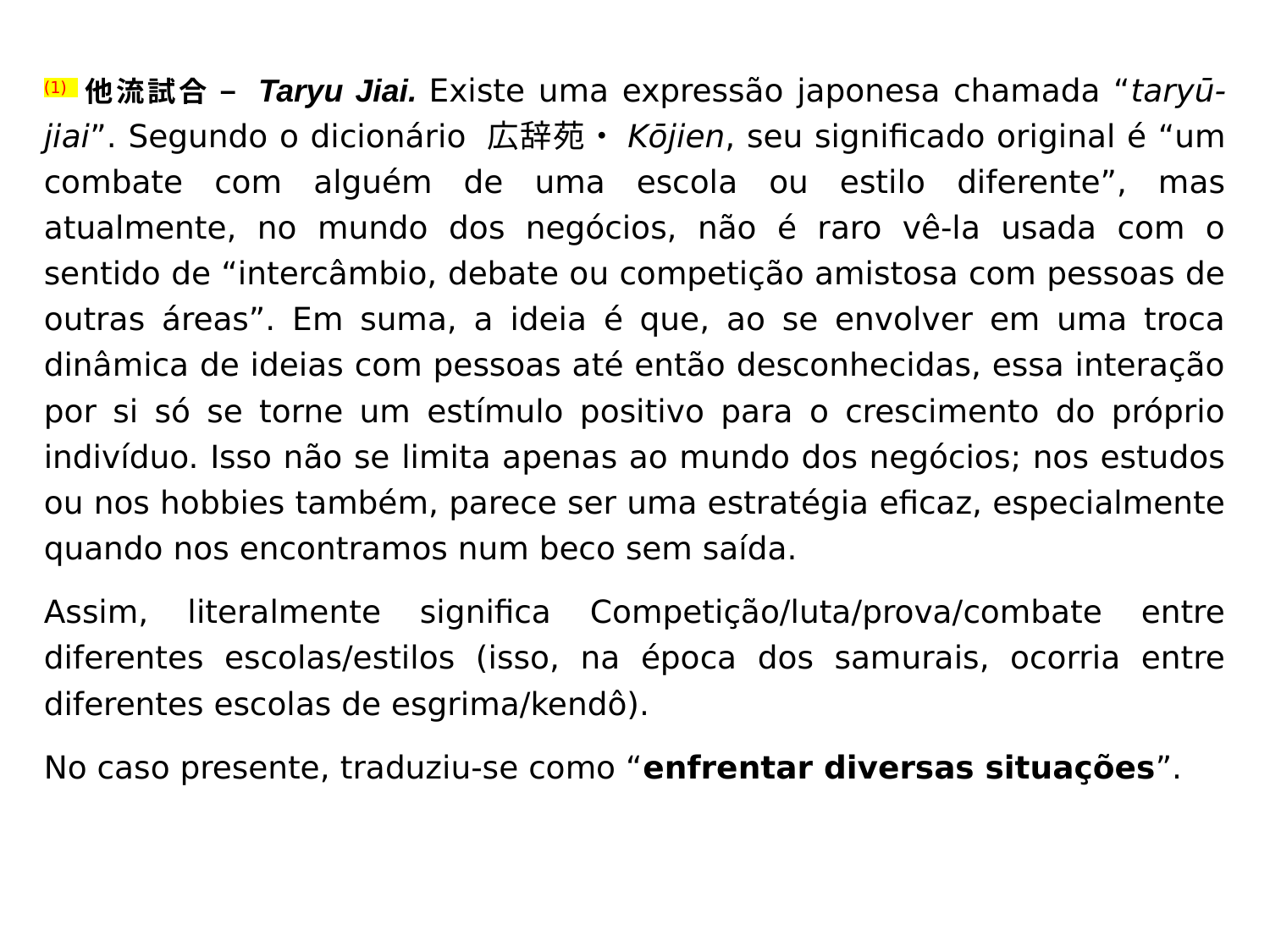

(1) 他流試合 – Taryu Jiai. Existe uma expressão japonesa chamada “taryū-jiai”. Segundo o dicionário 広辞苑・Kōjien, seu significado original é “um combate com alguém de uma escola ou estilo diferente”, mas atualmente, no mundo dos negócios, não é raro vê-la usada com o sentido de “intercâmbio, debate ou competição amistosa com pessoas de outras áreas”. Em suma, a ideia é que, ao se envolver em uma troca dinâmica de ideias com pessoas até então desconhecidas, essa interação por si só se torne um estímulo positivo para o crescimento do próprio indivíduo. Isso não se limita apenas ao mundo dos negócios; nos estudos ou nos hobbies também, parece ser uma estratégia eficaz, especialmente quando nos encontramos num beco sem saída.
Assim, literalmente significa Competição/luta/prova/combate entre diferentes escolas/estilos (isso, na época dos samurais, ocorria entre diferentes escolas de esgrima/kendô).
No caso presente, traduziu-se como “enfrentar diversas situações”.